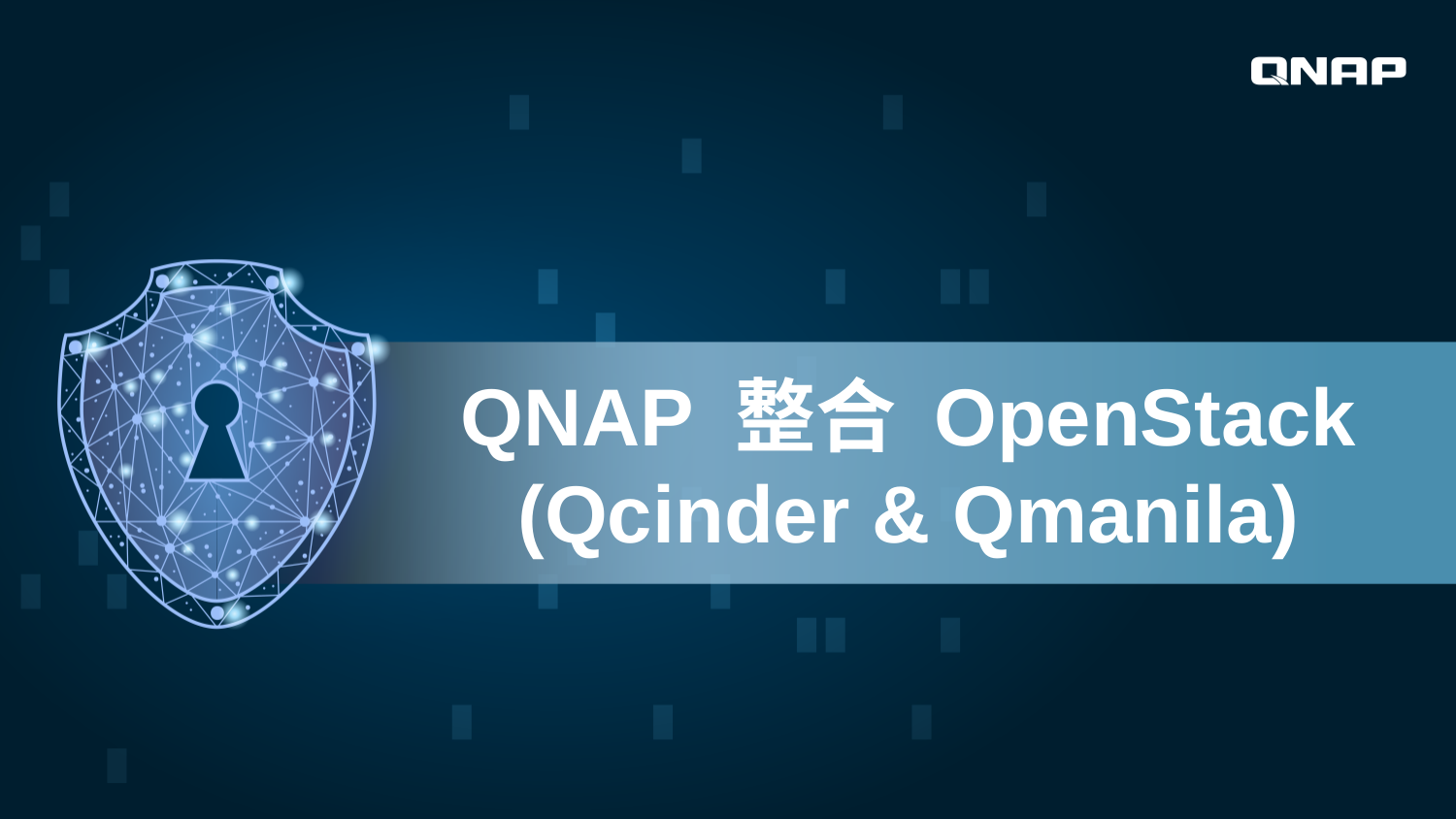

# QNAP 整合 OpenStack (Qcinder & Qmanila)